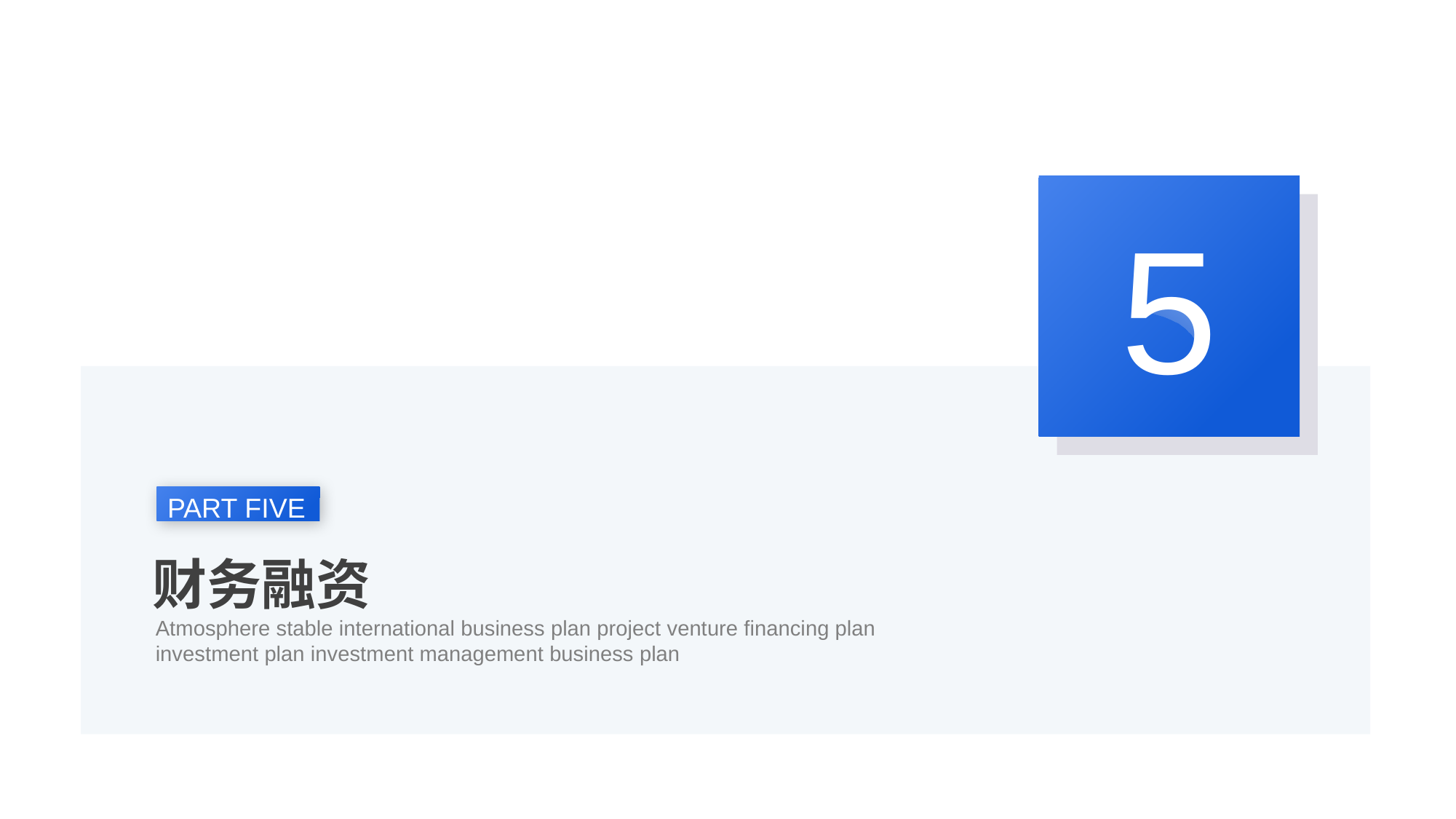

5

PART FIVE
财务融资
Atmosphere stable international business plan project venture financing plan investment plan investment management business plan